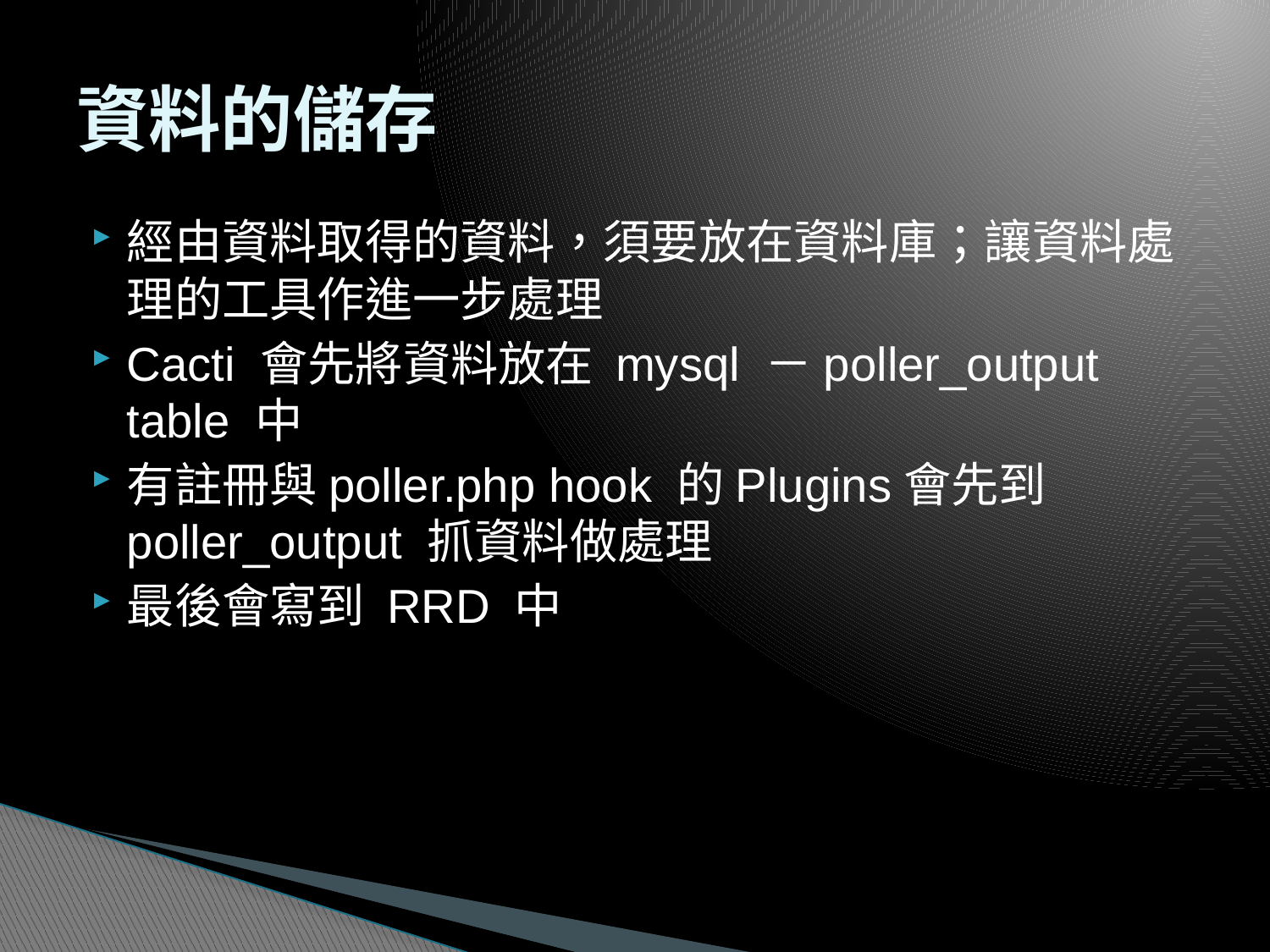

資料的儲存
經由資料取得的資料，須要放在資料庫；讓資料處理的工具作進一步處理
Cacti 會先將資料放在 mysql －poller_output table 中
有註冊與poller.php hook 的Plugins會先到poller_output 抓資料做處理
最後會寫到 RRD 中